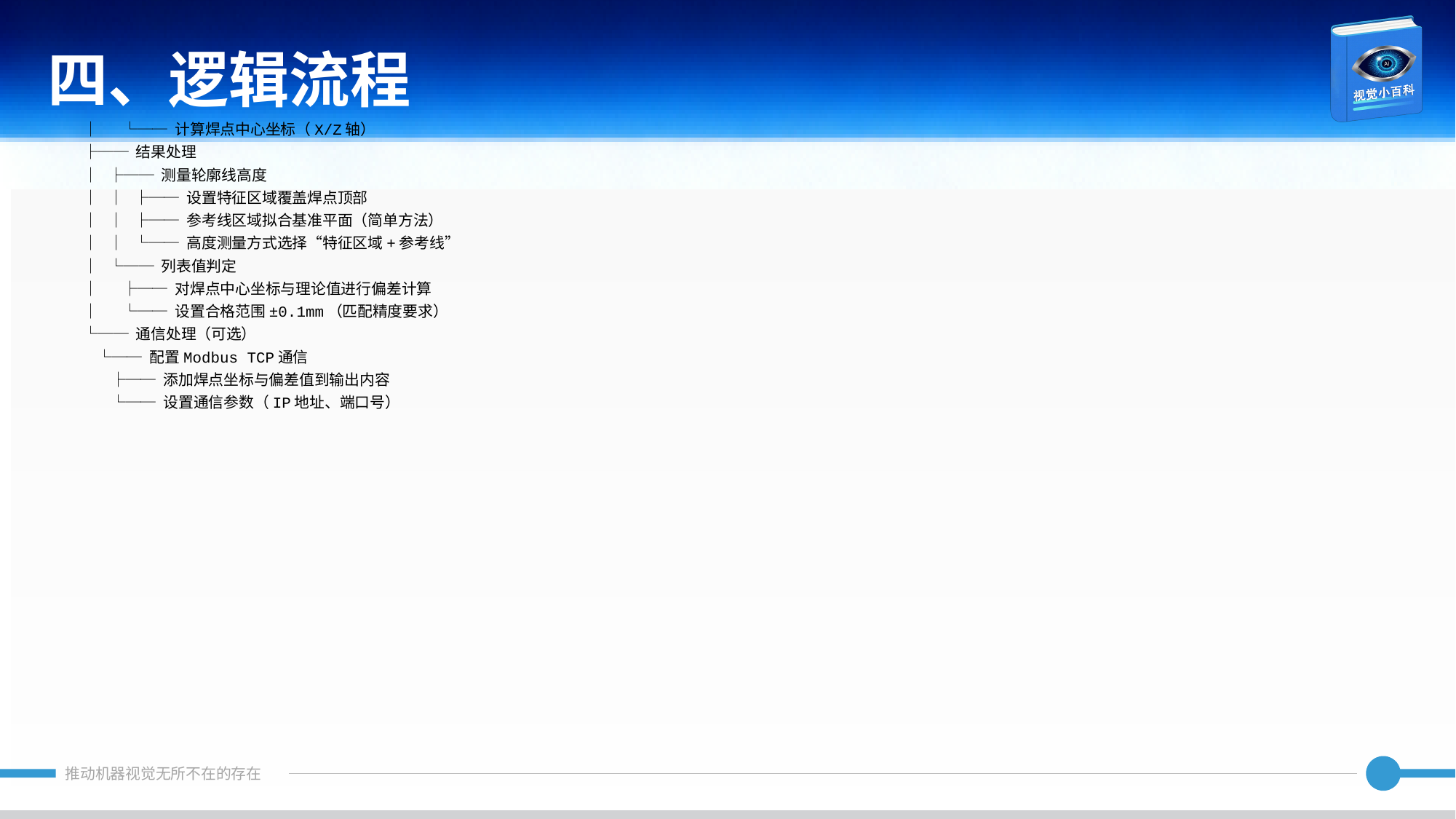

四、逻辑流程

│       └── 计算焊点中心坐标（X/Z轴）
├── 结果处理
│   ├── 测量轮廓线高度
│   │   ├── 设置特征区域覆盖焊点顶部
│   │   ├── 参考线区域拟合基准平面（简单方法）
│   │   └── 高度测量方式选择“特征区域+参考线”
│   └── 列表值判定
│       ├── 对焊点中心坐标与理论值进行偏差计算
│       └── 设置合格范围±0.1mm（匹配精度要求）
└── 通信处理（可选）
    └── 配置Modbus TCP通信
        ├── 添加焊点坐标与偏差值到输出内容
        └── 设置通信参数（IP地址、端口号）
9